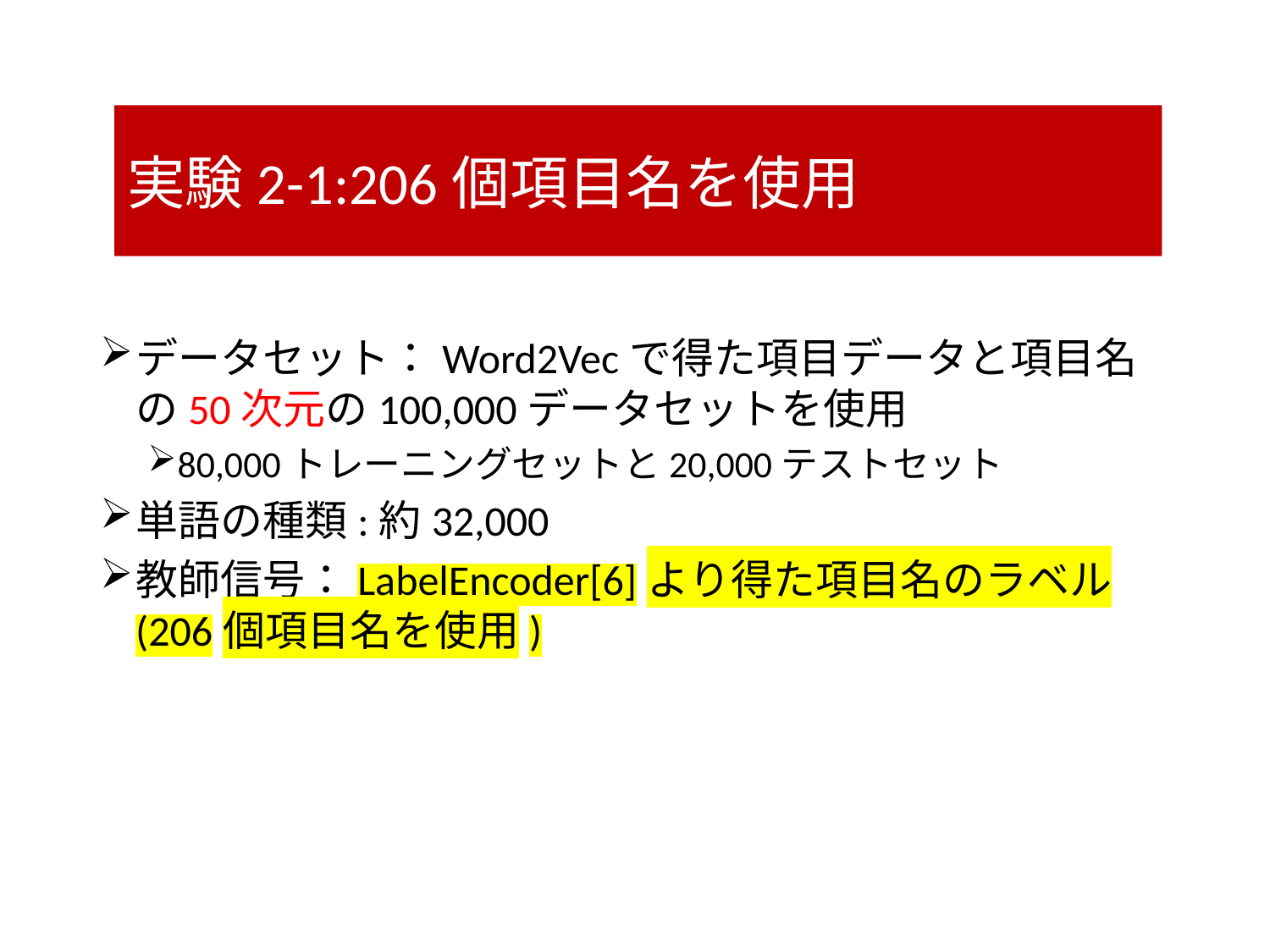

# 実験2-1:206個項目名を使用

データセット：Word2Vecで得た項目データと項目名の50次元の100,000データセットを使用
80,000トレーニングセットと20,000テストセット
単語の種類:約32,000
教師信号：LabelEncoder[6]より得た項目名のラベル(206個項目名を使用)